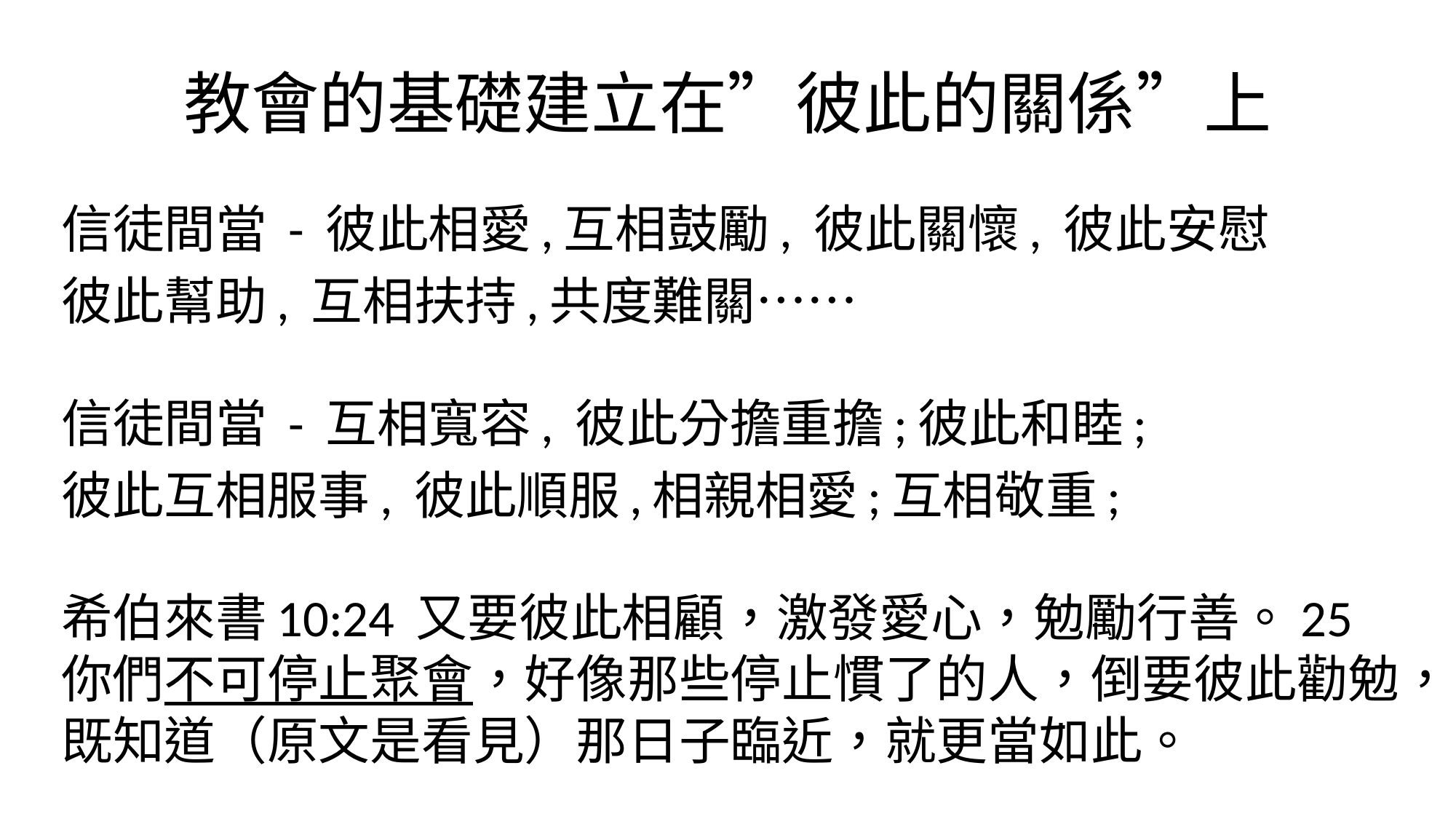

# 教會的基礎建立在”彼此的關係”上
信徒間當 - 彼此相愛,互相鼓勵, 彼此關懷, 彼此安慰
彼此幫助, 互相扶持,共度難關……

信徒間當 - 互相寬容, 彼此分擔重擔;彼此和睦;
彼此互相服事, 彼此順服,相親相愛;互相敬重;

希伯來書10:24 又要彼此相顧，激發愛心，勉勵行善。25 你們不可停止聚會，好像那些停止慣了的人，倒要彼此勸勉，既知道（原文是看見）那日子臨近，就更當如此。